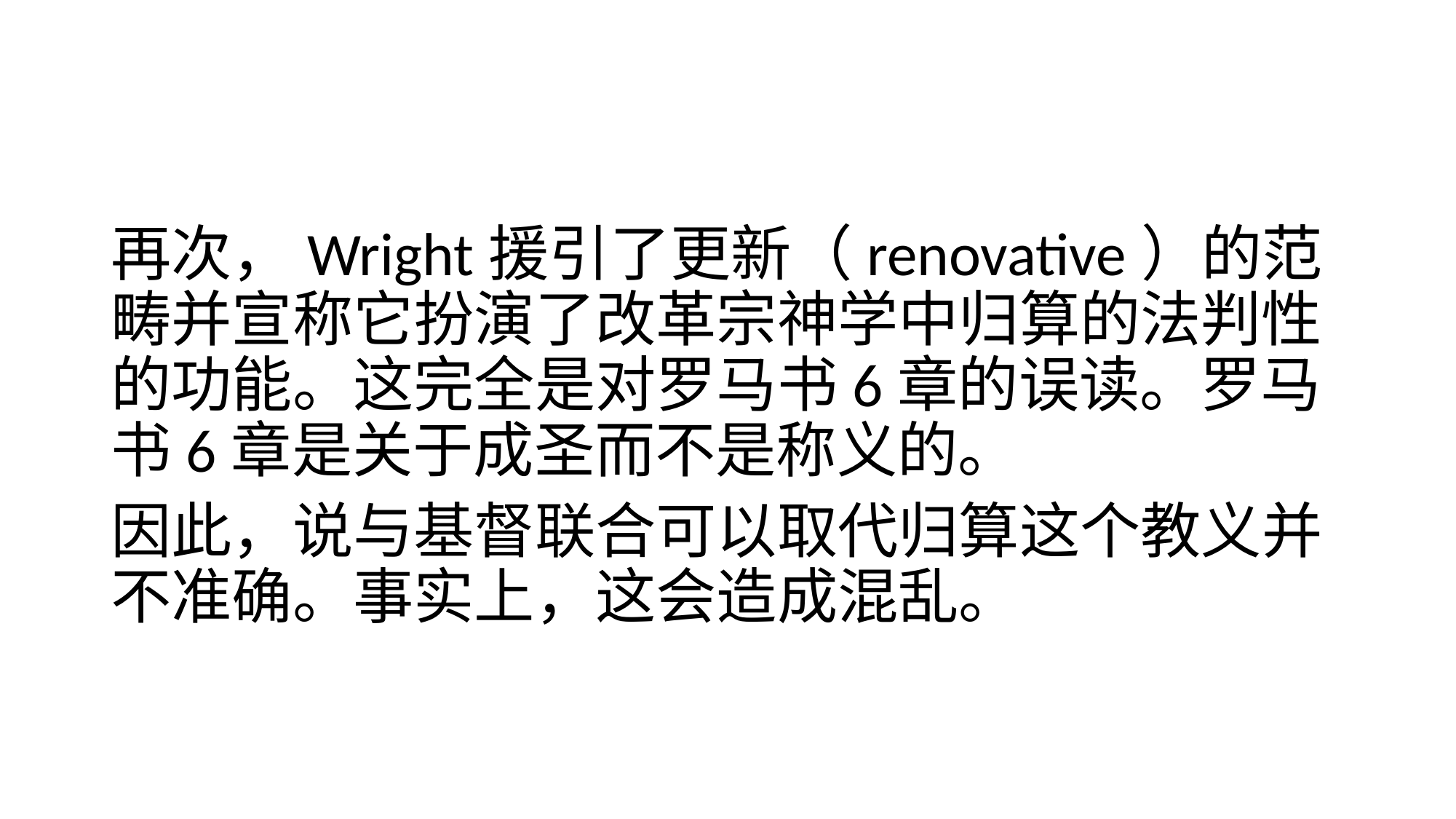

#
再次，Wright援引了更新（renovative）的范畴并宣称它扮演了改革宗神学中归算的法判性的功能。这完全是对罗马书6章的误读。罗马书6章是关于成圣而不是称义的。
因此，说与基督联合可以取代归算这个教义并不准确。事实上，这会造成混乱。